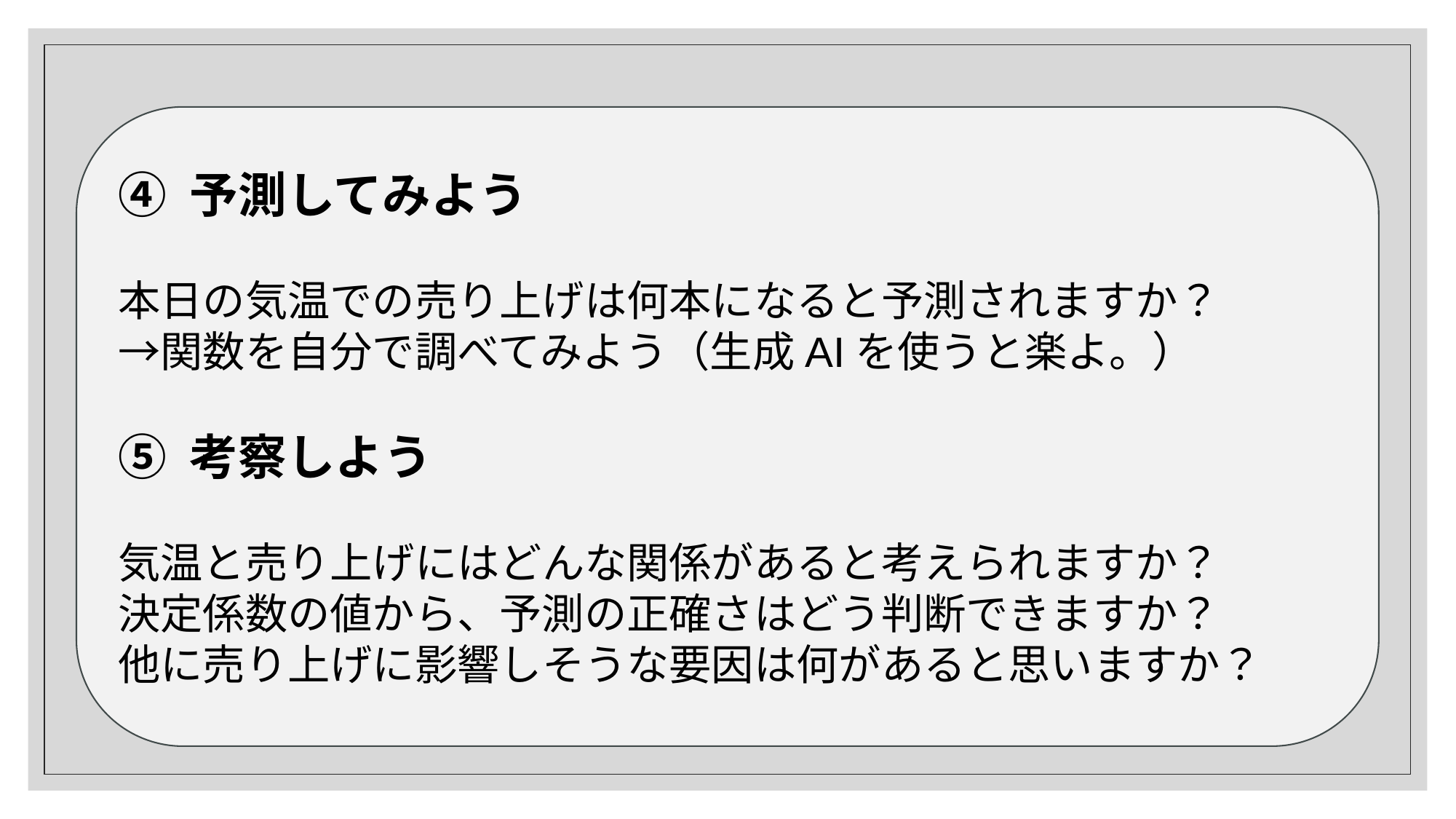

④ 予測してみよう

本日の気温での売り上げは何本になると予測されますか？
→関数を自分で調べてみよう（生成AIを使うと楽よ。）

⑤ 考察しよう

気温と売り上げにはどんな関係があると考えられますか？
決定係数の値から、予測の正確さはどう判断できますか？
他に売り上げに影響しそうな要因は何があると思いますか？